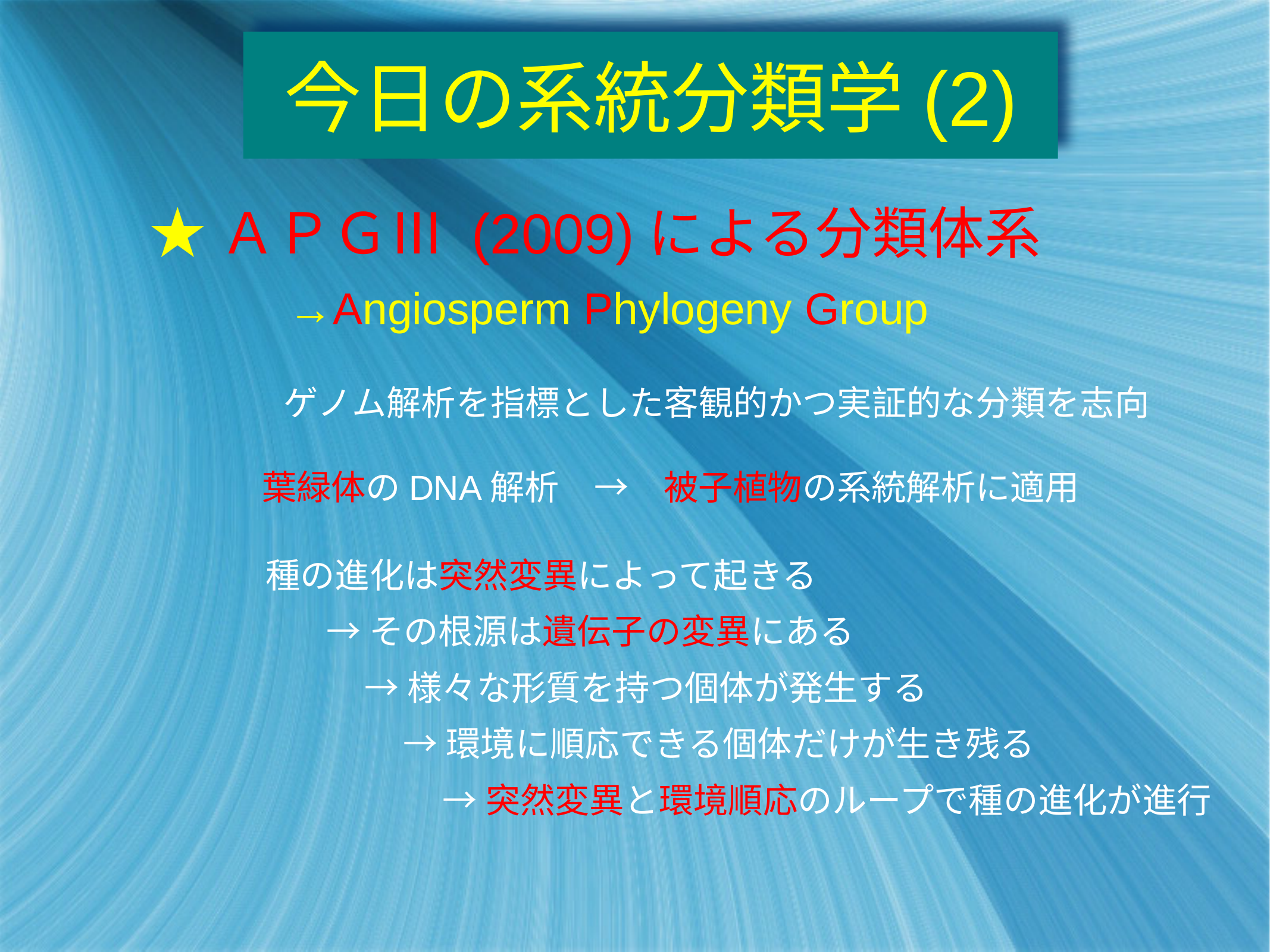

今日の系統分類学(2)
★ＡＰＧⅢ (2009)による分類体系
→Angiosperm Phylogeny Group
ゲノム解析を指標とした客観的かつ実証的な分類を志向
葉緑体のDNA解析　→　被子植物の系統解析に適用
種の進化は突然変異によって起きる
→その根源は遺伝子の変異にある
→様々な形質を持つ個体が発生する
→環境に順応できる個体だけが生き残る
→突然変異と環境順応のループで種の進化が進行